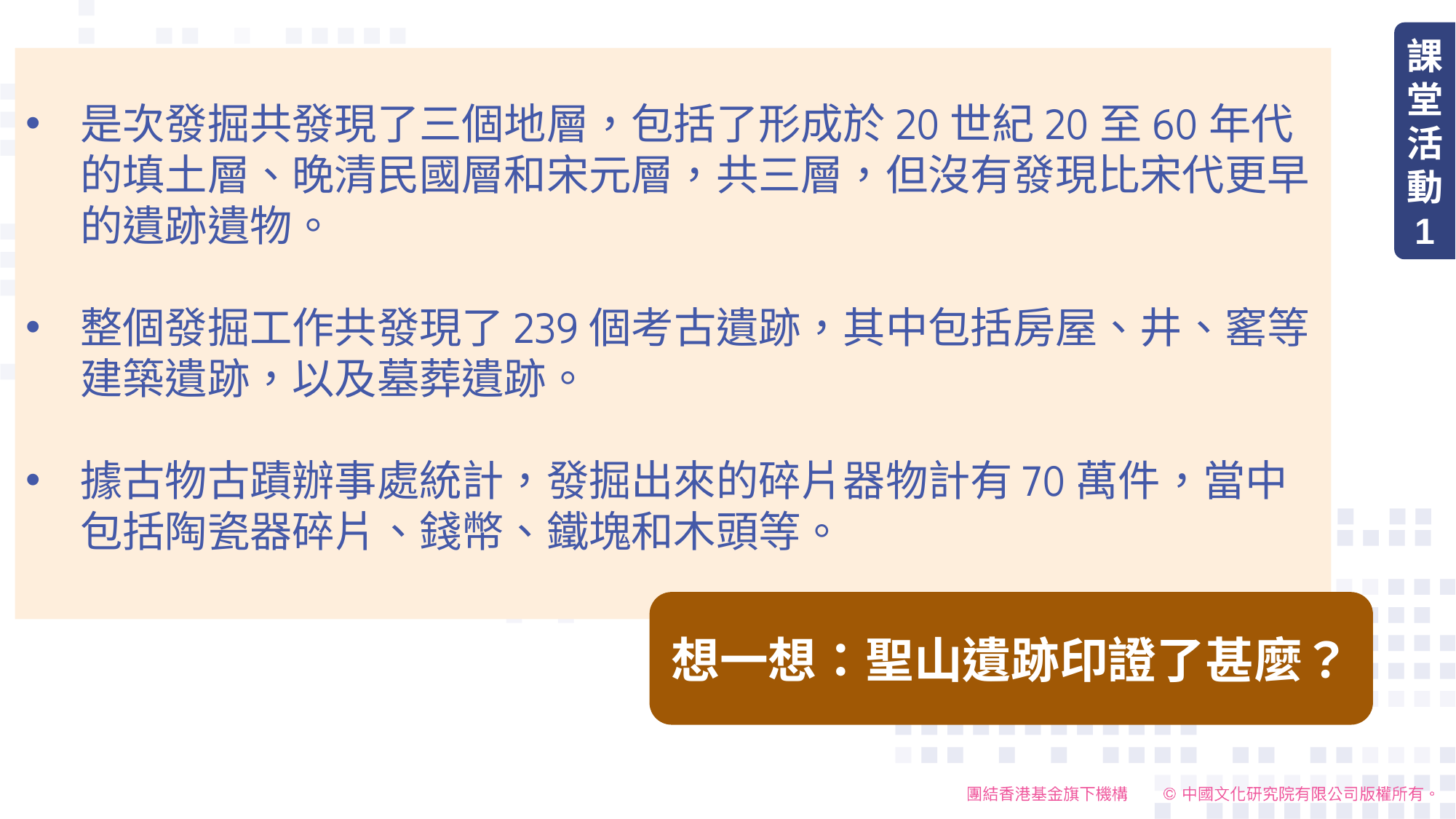

課堂活動
1

是次發掘共發現了三個地層，包括了形成於20世紀20至60年代的填土層、晚清民國層和宋元層，共三層，但沒有發現比宋代更早的遺跡遺物。

整個發掘工作共發現了239個考古遺跡，其中包括房屋、井、窰等建築遺跡，以及墓葬遺跡。

據古物古蹟辦事處統計，發掘出來的碎片器物計有70萬件，當中包括陶瓷器碎片、錢幣、鐵塊和木頭等。

想一想：聖山遺跡印證了甚麼？